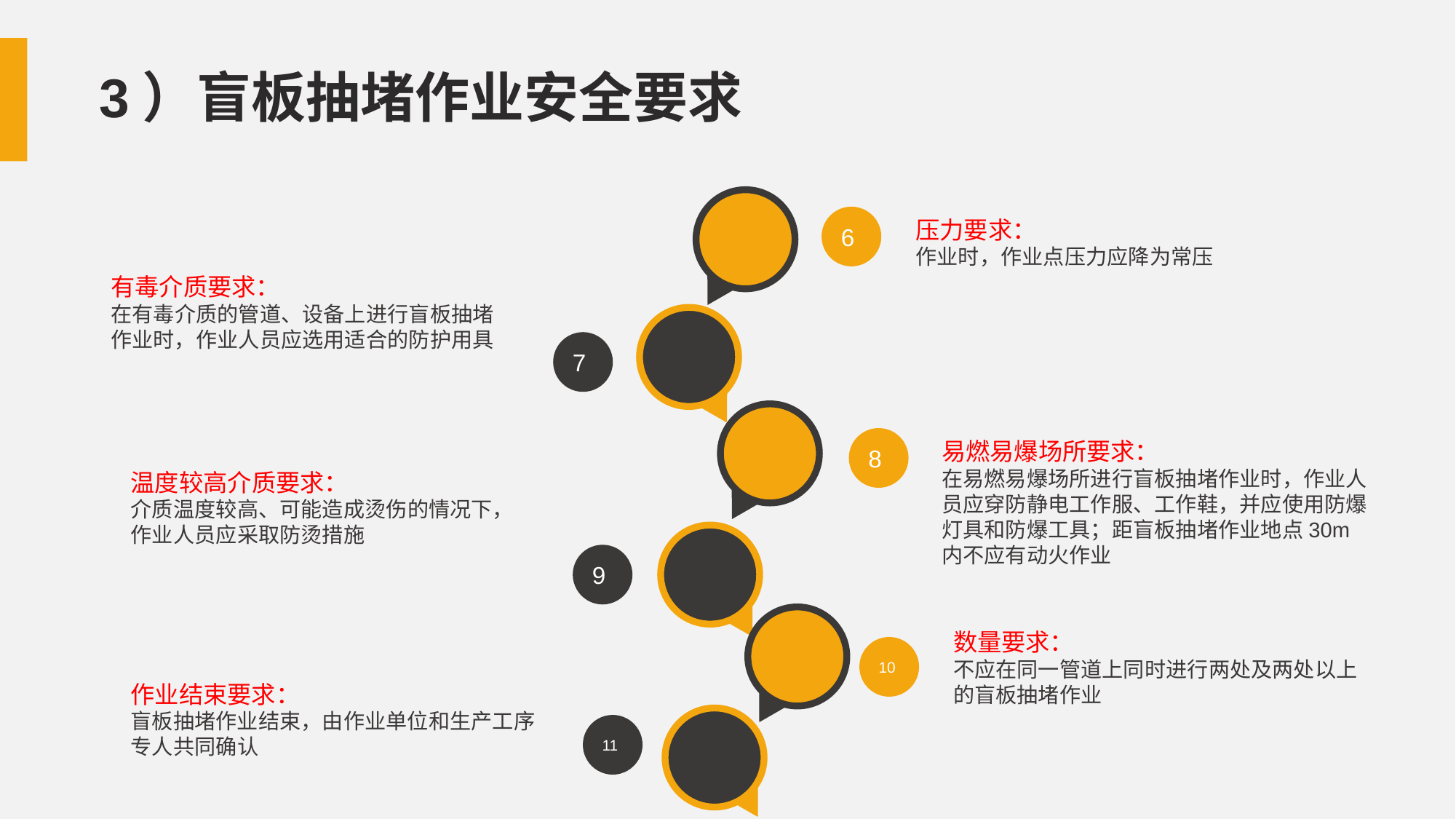

3）盲板抽堵作业安全要求

6
压力要求：
作业时，作业点压力应降为常压
有毒介质要求：
在有毒介质的管道、设备上进行盲板抽堵作业时，作业人员应选用适合的防护用具

7

8
易燃易爆场所要求：
在易燃易爆场所进行盲板抽堵作业时，作业人员应穿防静电工作服、工作鞋，并应使用防爆灯具和防爆工具；距盲板抽堵作业地点30m内不应有动火作业
温度较高介质要求：
介质温度较高、可能造成烫伤的情况下，作业人员应采取防烫措施

9

数量要求：
不应在同一管道上同时进行两处及两处以上的盲板抽堵作业
10
作业结束要求：
盲板抽堵作业结束，由作业单位和生产工序专人共同确认

11